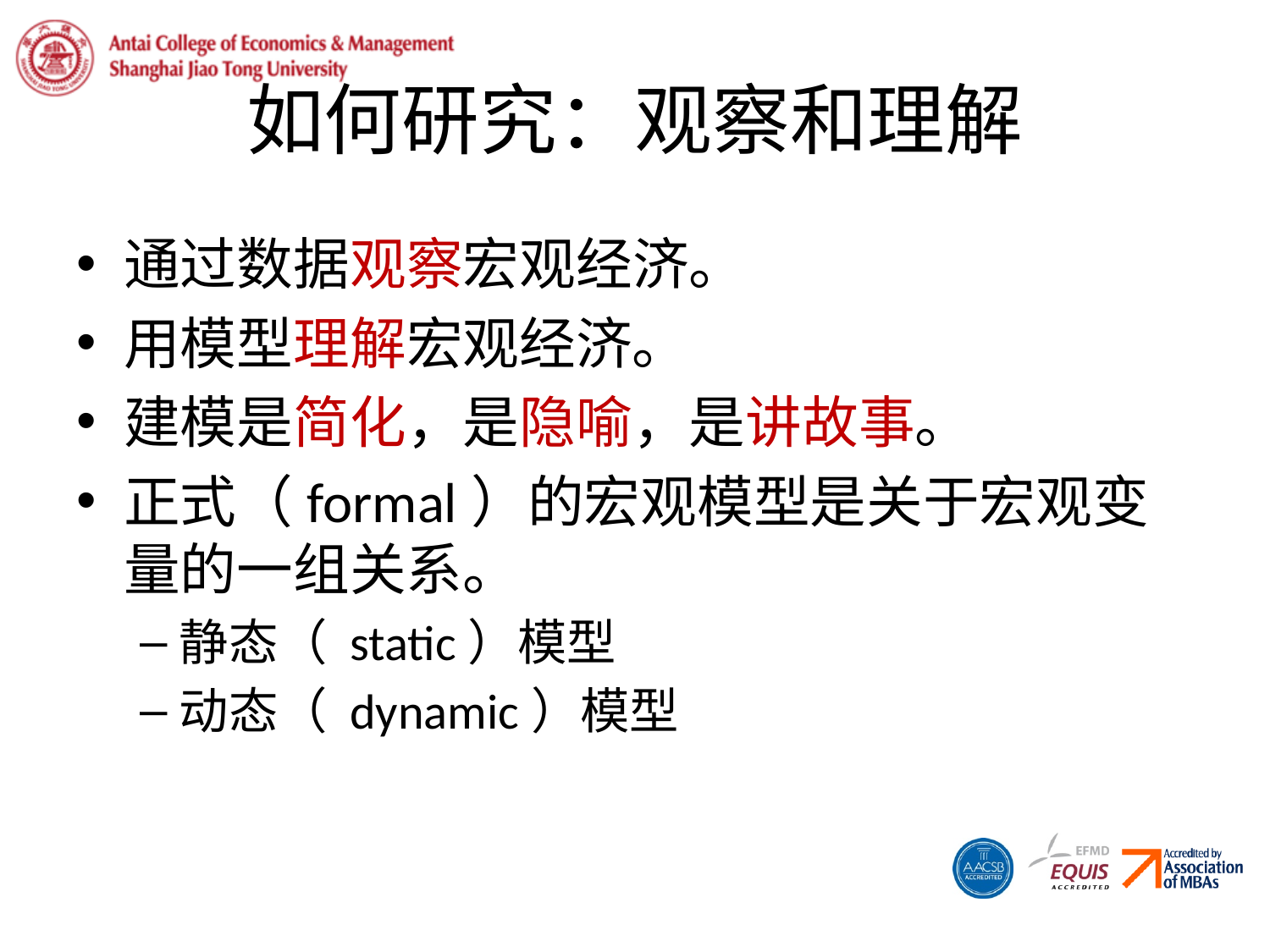

# 如何研究：观察和理解
通过数据观察宏观经济。
用模型理解宏观经济。
建模是简化，是隐喻，是讲故事。
正式（formal）的宏观模型是关于宏观变量的一组关系。
静态（ static）模型
动态（ dynamic）模型